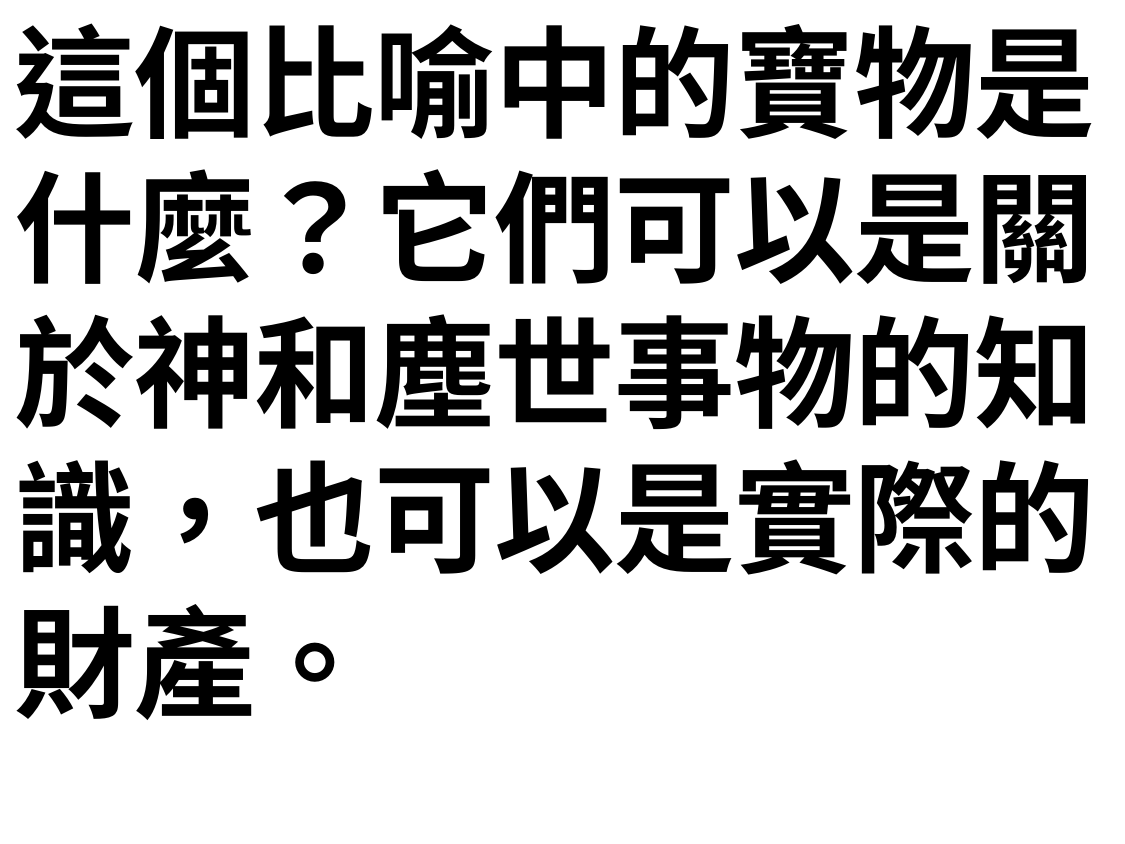

這個比喻中的寶物是什麼？它們可以是關於神和塵世事物的知識，也可以是實際的財產。